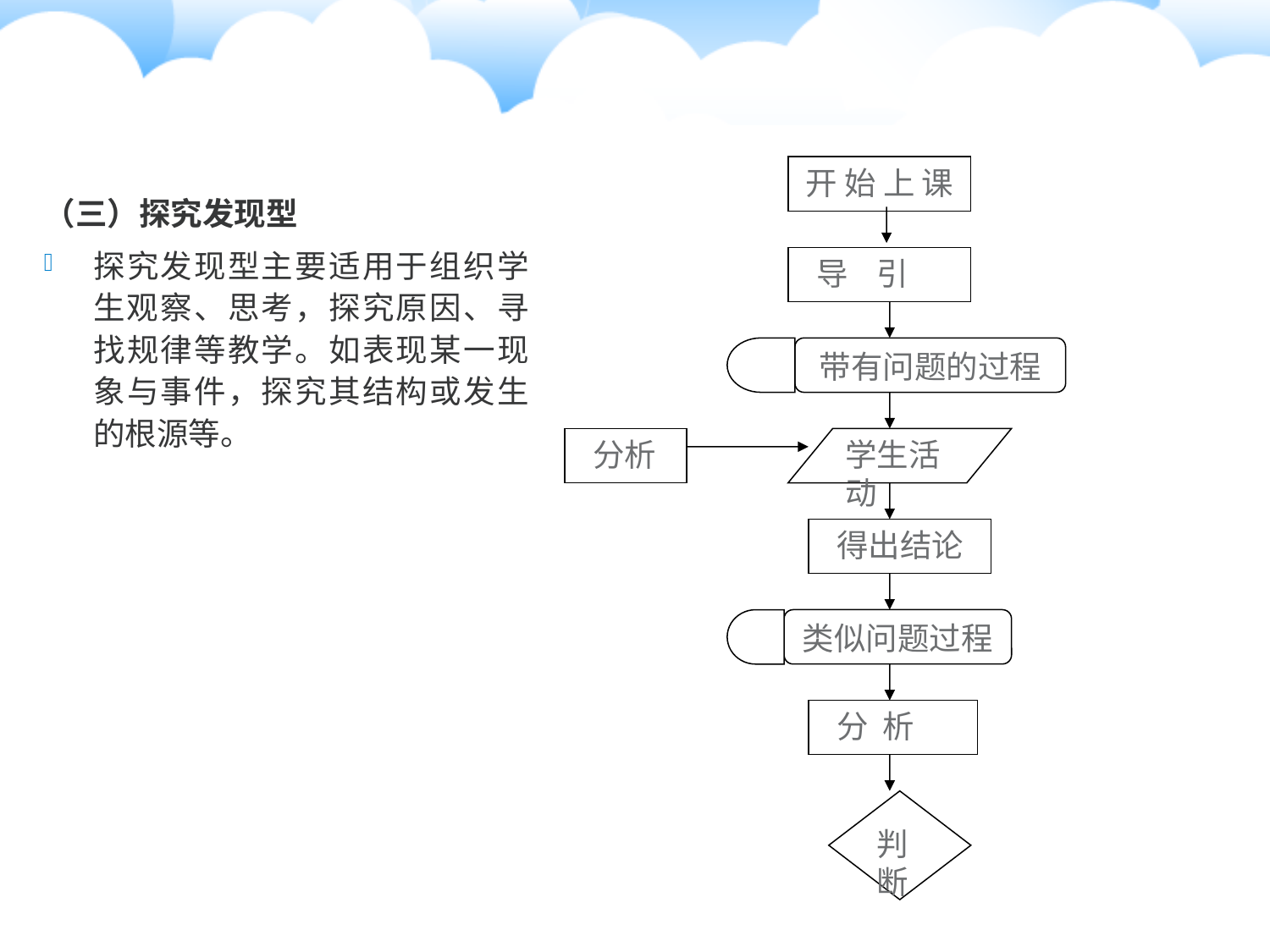

开 始 上 课

导    引

带有问题的过程

分析

学生活动

得出结论

类似问题过程

分  析

判断

（三）探究发现型
探究发现型主要适用于组织学生观察、思考，探究原因、寻找规律等教学。如表现某一现象与事件，探究其结构或发生的根源等。